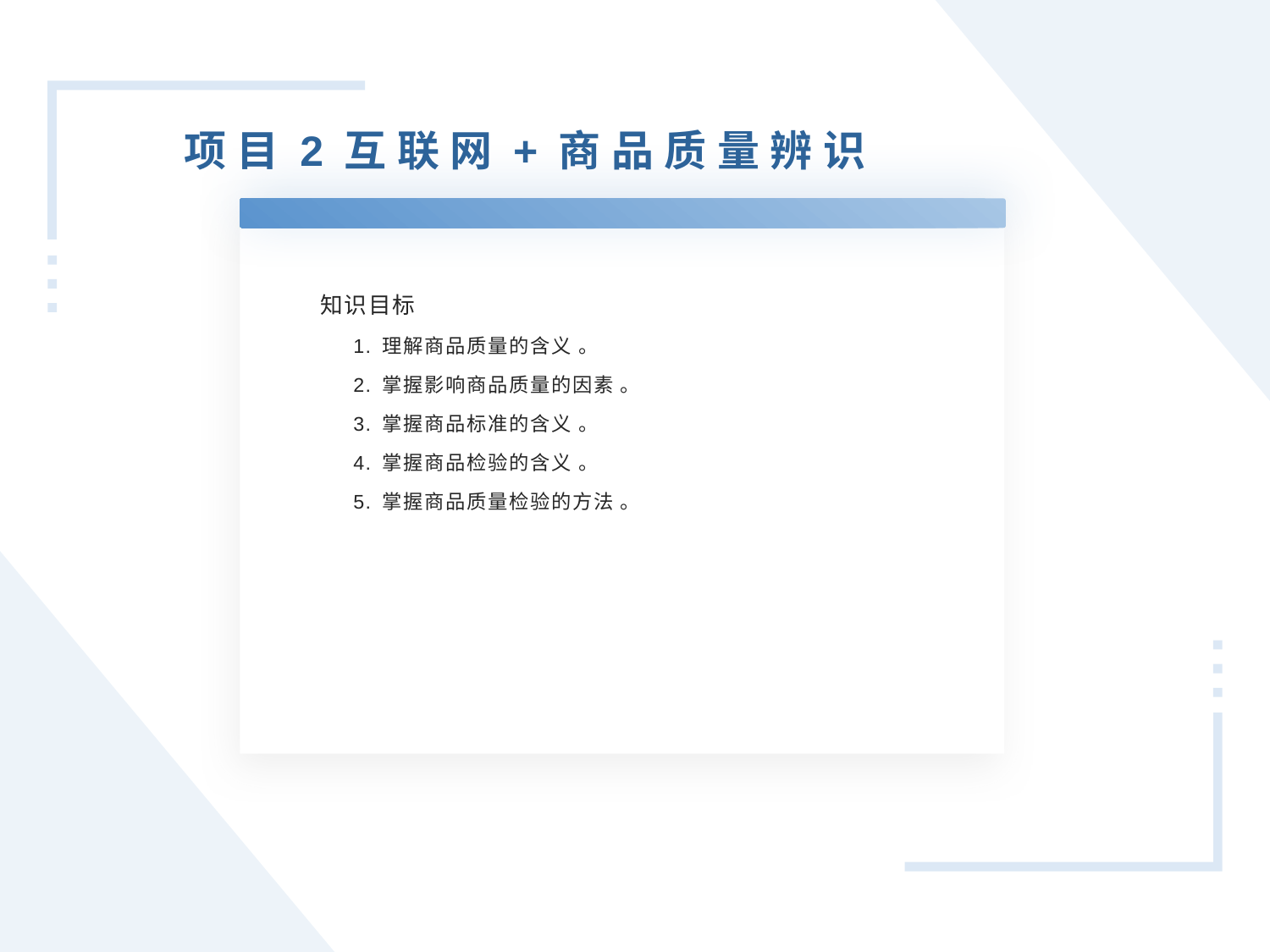

项目2互联网+商品质量辨识

知识目标
1. 理解商品质量的含义 。
2. 掌握影响商品质量的因素 。
3. 掌握商品标准的含义 。
4. 掌握商品检验的含义 。
5. 掌握商品质量检验的方法 。